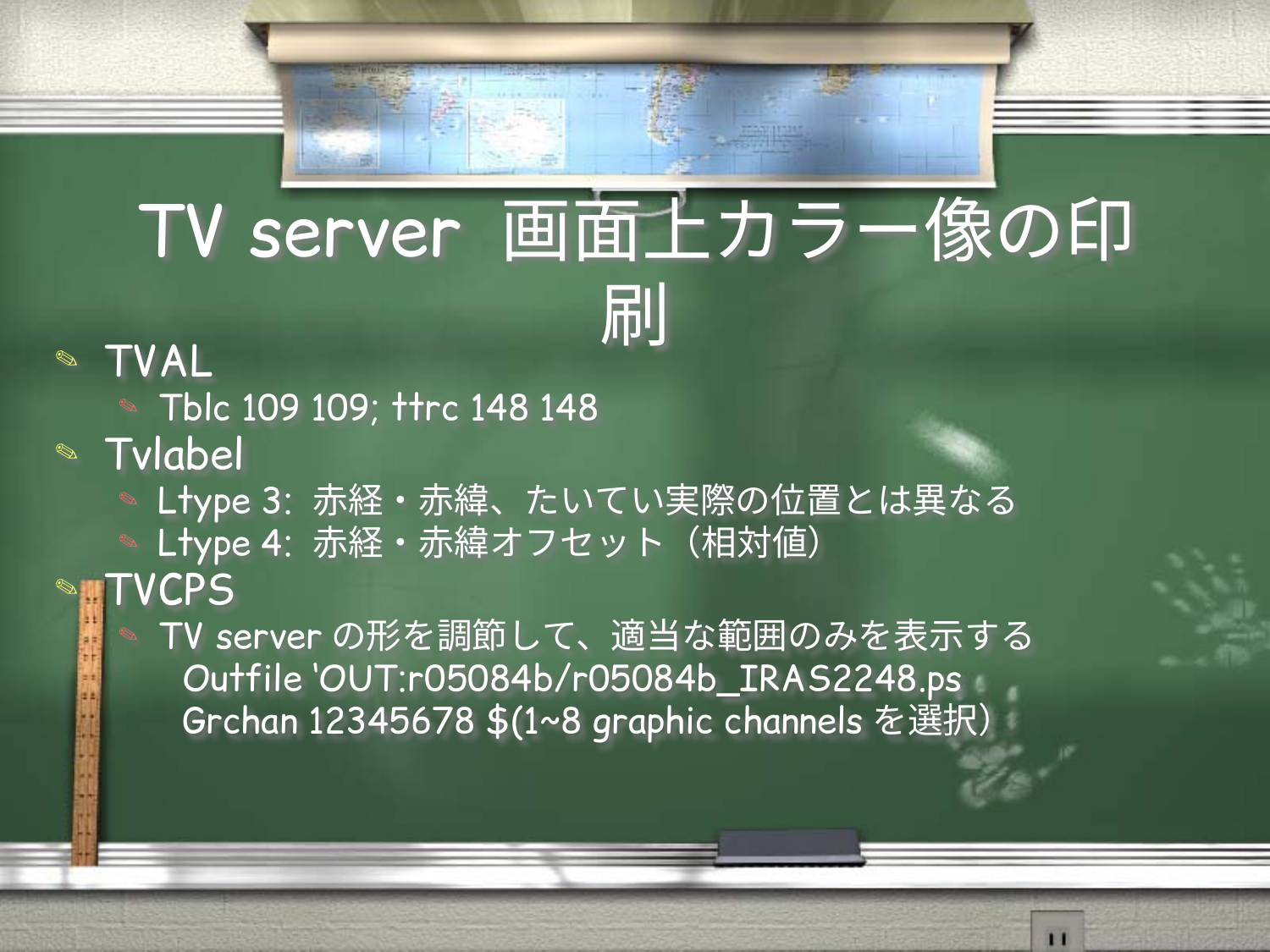

# TV server 画面上カラー像の印刷
TVAL
Tblc 109 109; ttrc 148 148
Tvlabel
Ltype 3: 赤経・赤緯、たいてい実際の位置とは異なる
Ltype 4: 赤経・赤緯オフセット（相対値）
TVCPS
TV serverの形を調節して、適当な範囲のみを表示する
Outfile ‘OUT:r05084b/r05084b_IRAS2248.ps
Grchan 12345678 $(1~8 graphic channelsを選択）